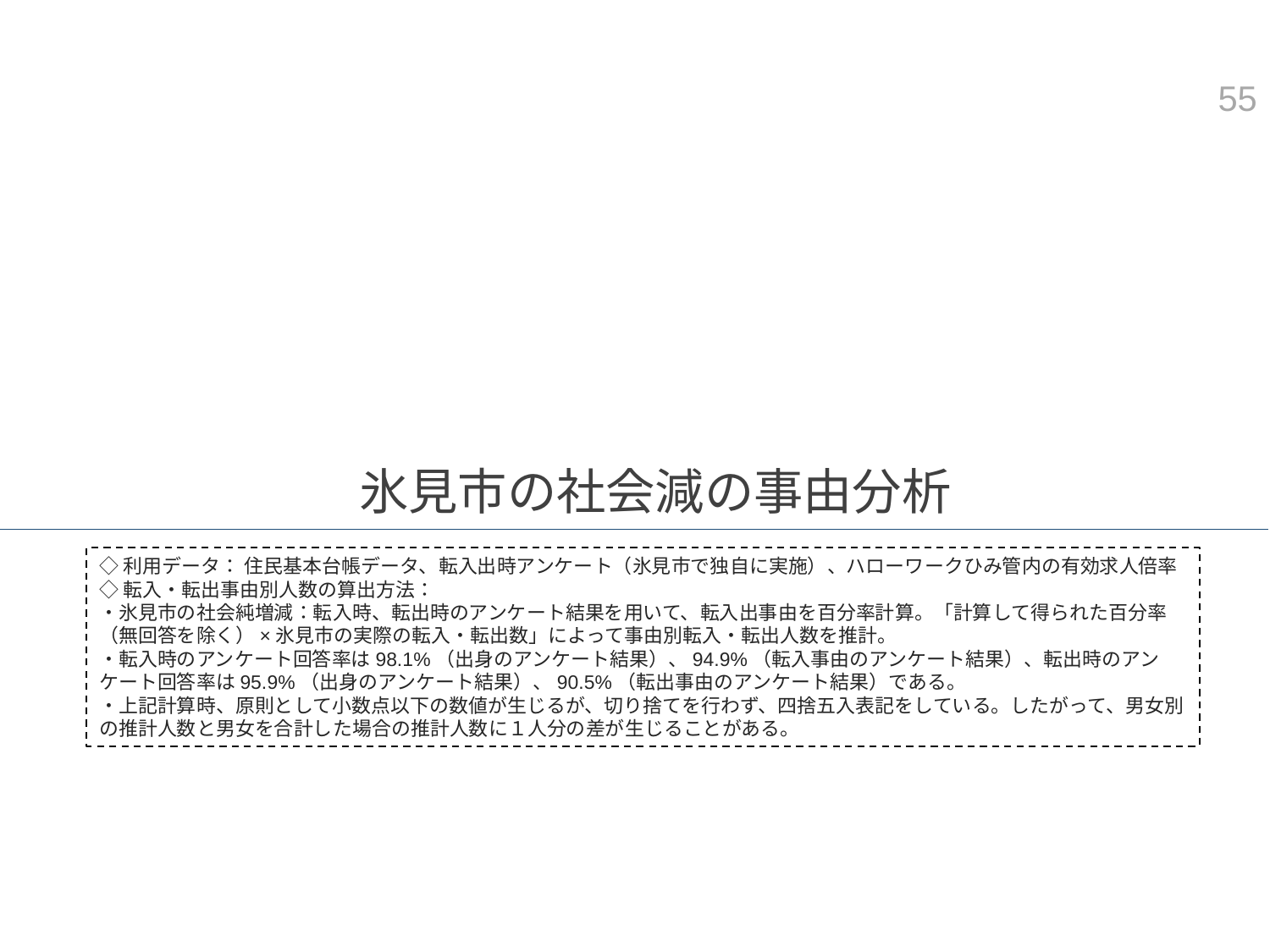

55
# 氷見市の社会減の事由分析
◇利用データ： 住民基本台帳データ、転入出時アンケート（氷見市で独自に実施）、ハローワークひみ管内の有効求人倍率
◇転入・転出事由別人数の算出方法：
・氷見市の社会純増減：転入時、転出時のアンケート結果を用いて、転入出事由を百分率計算。「計算して得られた百分率（無回答を除く）×氷見市の実際の転入・転出数」によって事由別転入・転出人数を推計。
・転入時のアンケート回答率は98.1%（出身のアンケート結果）、94.9%（転入事由のアンケート結果）、転出時のアンケート回答率は95.9%（出身のアンケート結果）、90.5%（転出事由のアンケート結果）である。
・上記計算時、原則として小数点以下の数値が生じるが、切り捨てを行わず、四捨五入表記をしている。したがって、男女別の推計人数と男女を合計した場合の推計人数に１人分の差が生じることがある。